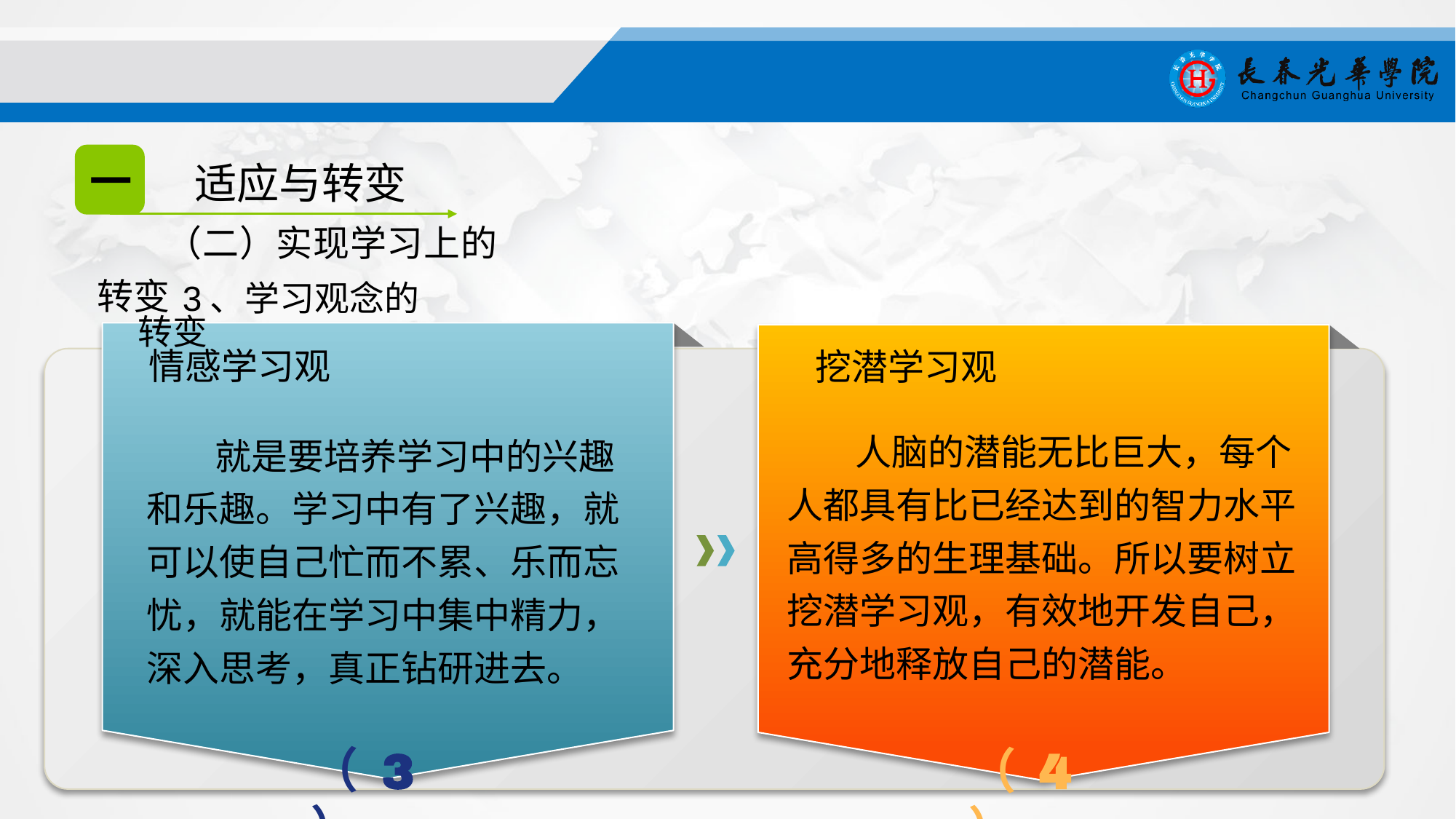

一
适应与转变
（二）实现学习上的转变
3、学习观念的转变

情感学习观
就是要培养学习中的兴趣和乐趣。学习中有了兴趣，就可以使自己忙而不累、乐而忘忧，就能在学习中集中精力，深入思考，真正钻研进去。
挖潜学习观
人脑的潜能无比巨大，每个人都具有比已经达到的智力水平高得多的生理基础。所以要树立挖潜学习观，有效地开发自己，充分地释放自己的潜能。

（ 3 ）
（ 4 ）